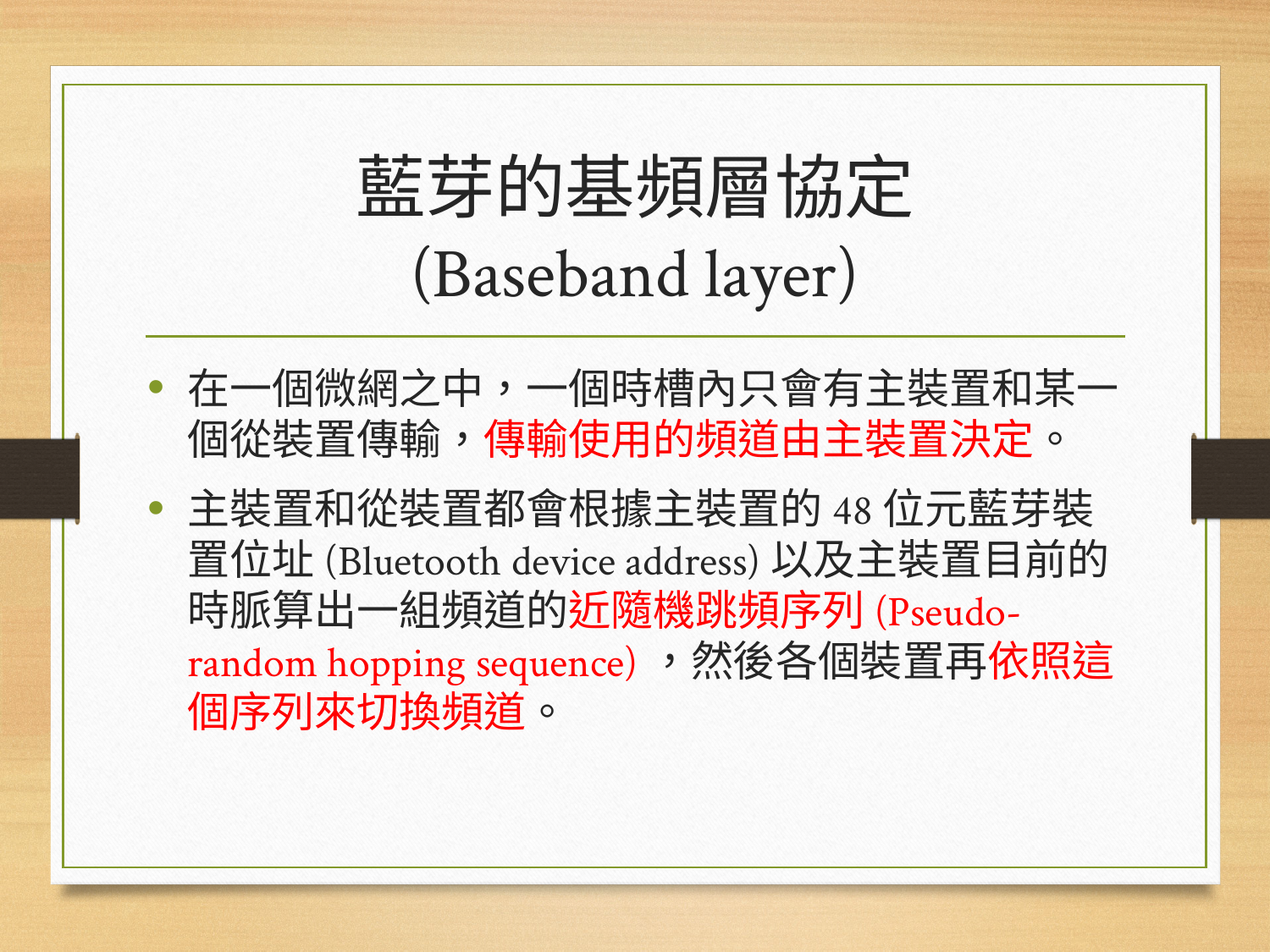

# 藍芽的基頻層協定 (Baseband layer)
在一個微網之中，一個時槽內只會有主裝置和某一個從裝置傳輸，傳輸使用的頻道由主裝置決定。
主裝置和從裝置都會根據主裝置的48位元藍芽裝置位址(Bluetooth device address)以及主裝置目前的時脈算出一組頻道的近隨機跳頻序列(Pseudo-random hopping sequence)，然後各個裝置再依照這個序列來切換頻道。